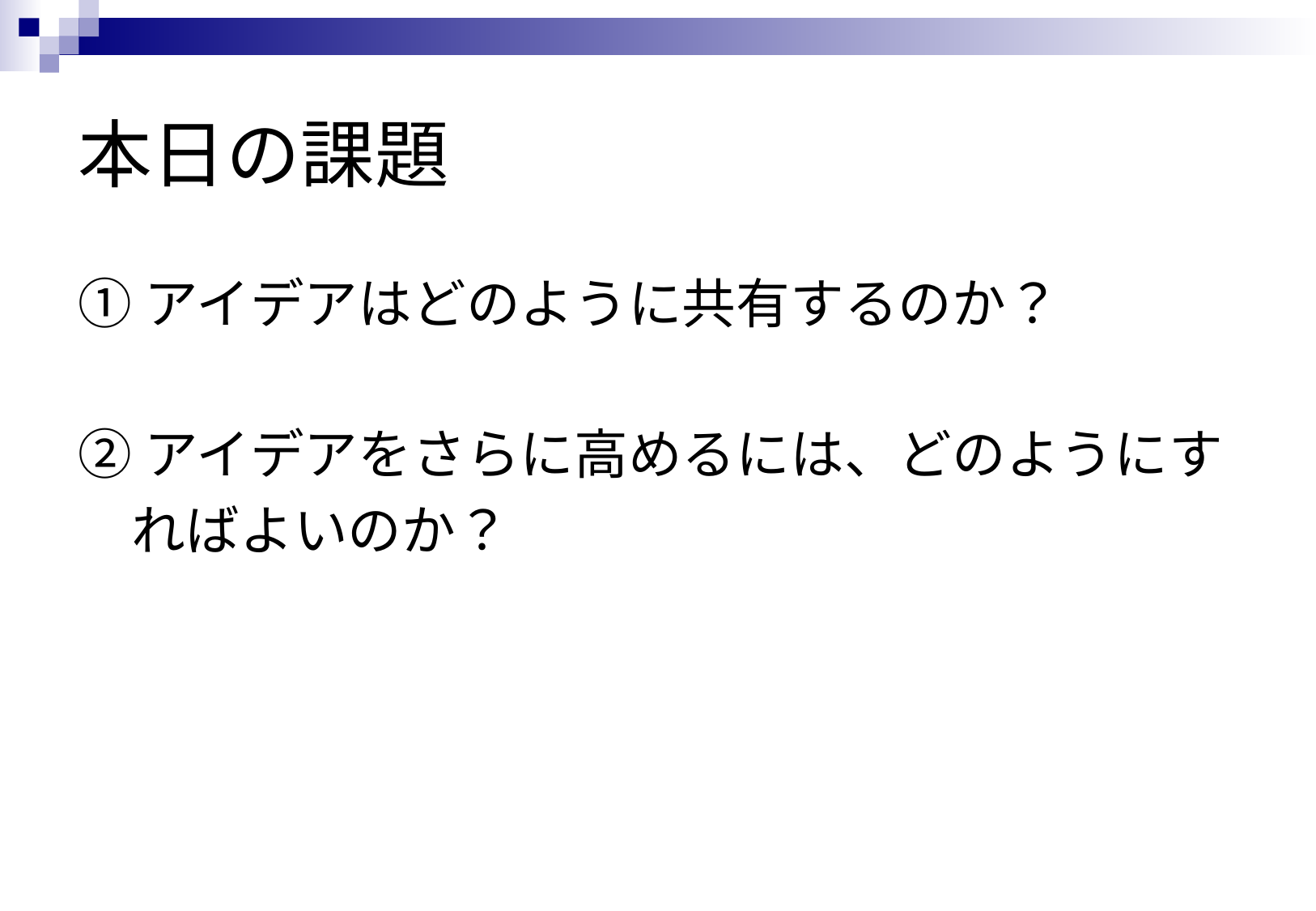

# 本日の課題
①アイデアはどのように共有するのか？

②アイデアをさらに高めるには、どのようにす
　ればよいのか？